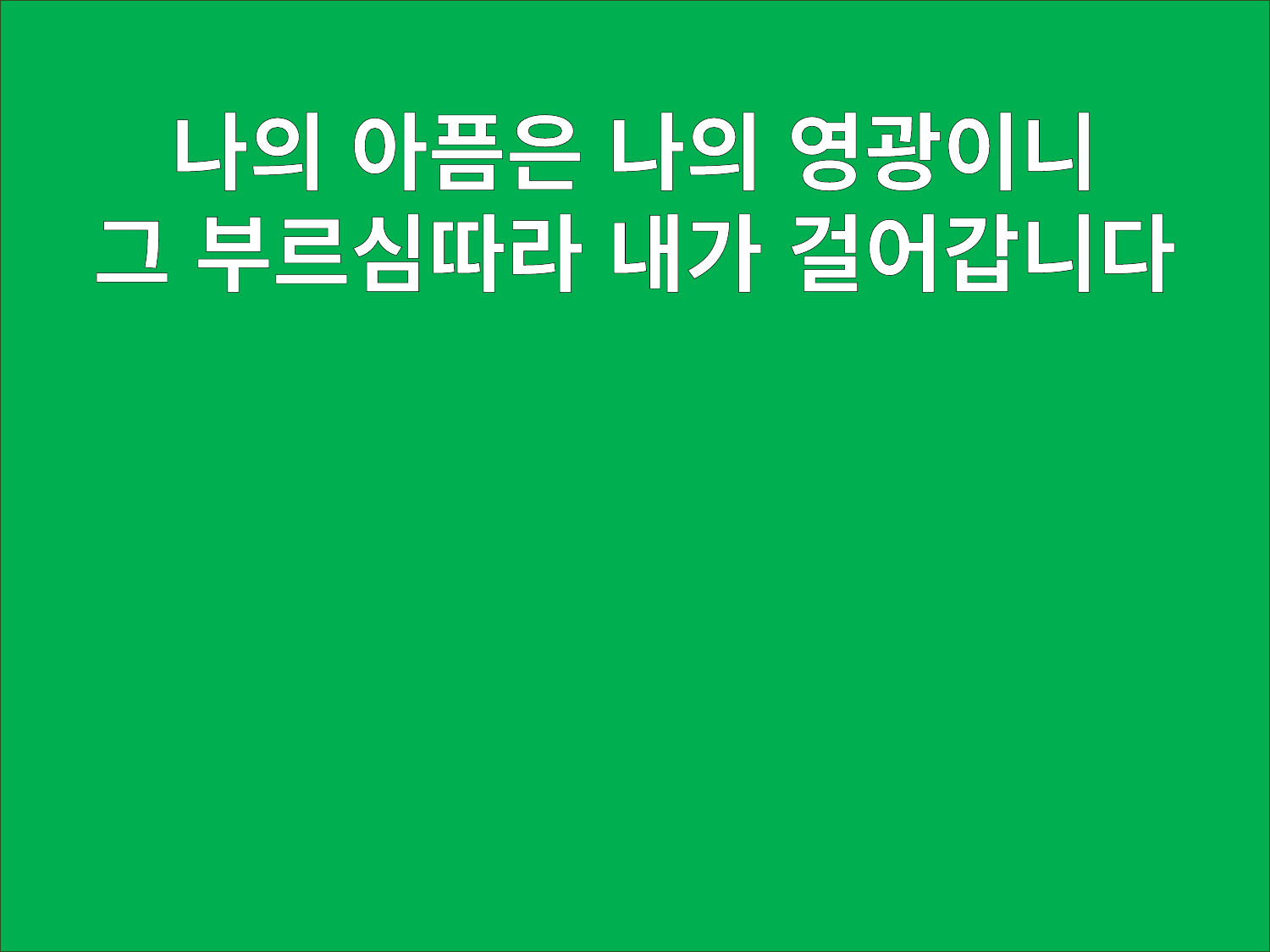

나의 아픔은 나의 영광이니
그 부르심따라 내가 걸어갑니다